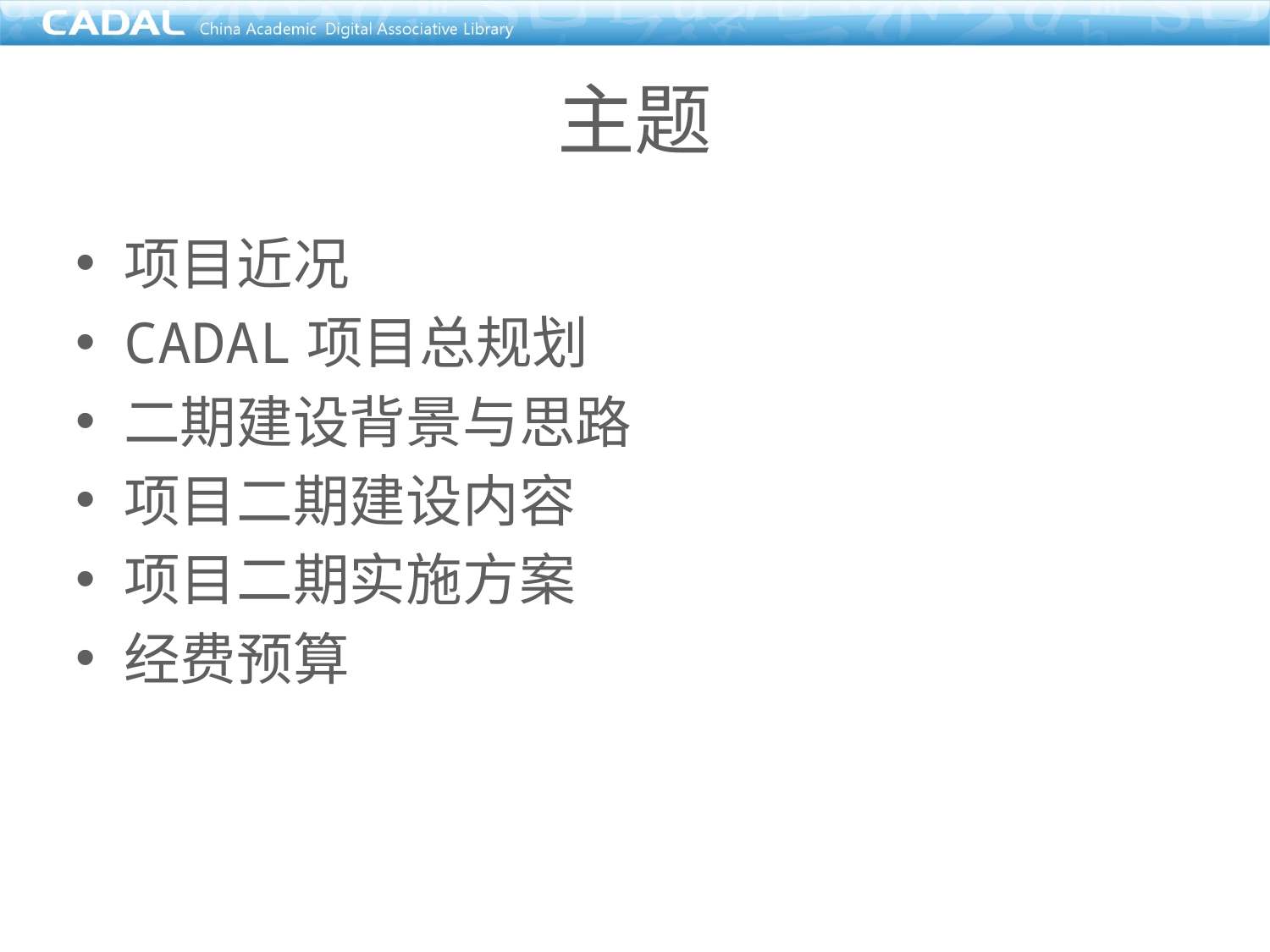

主题
项目近况
CADAL项目总规划
二期建设背景与思路
项目二期建设内容
项目二期实施方案
经费预算